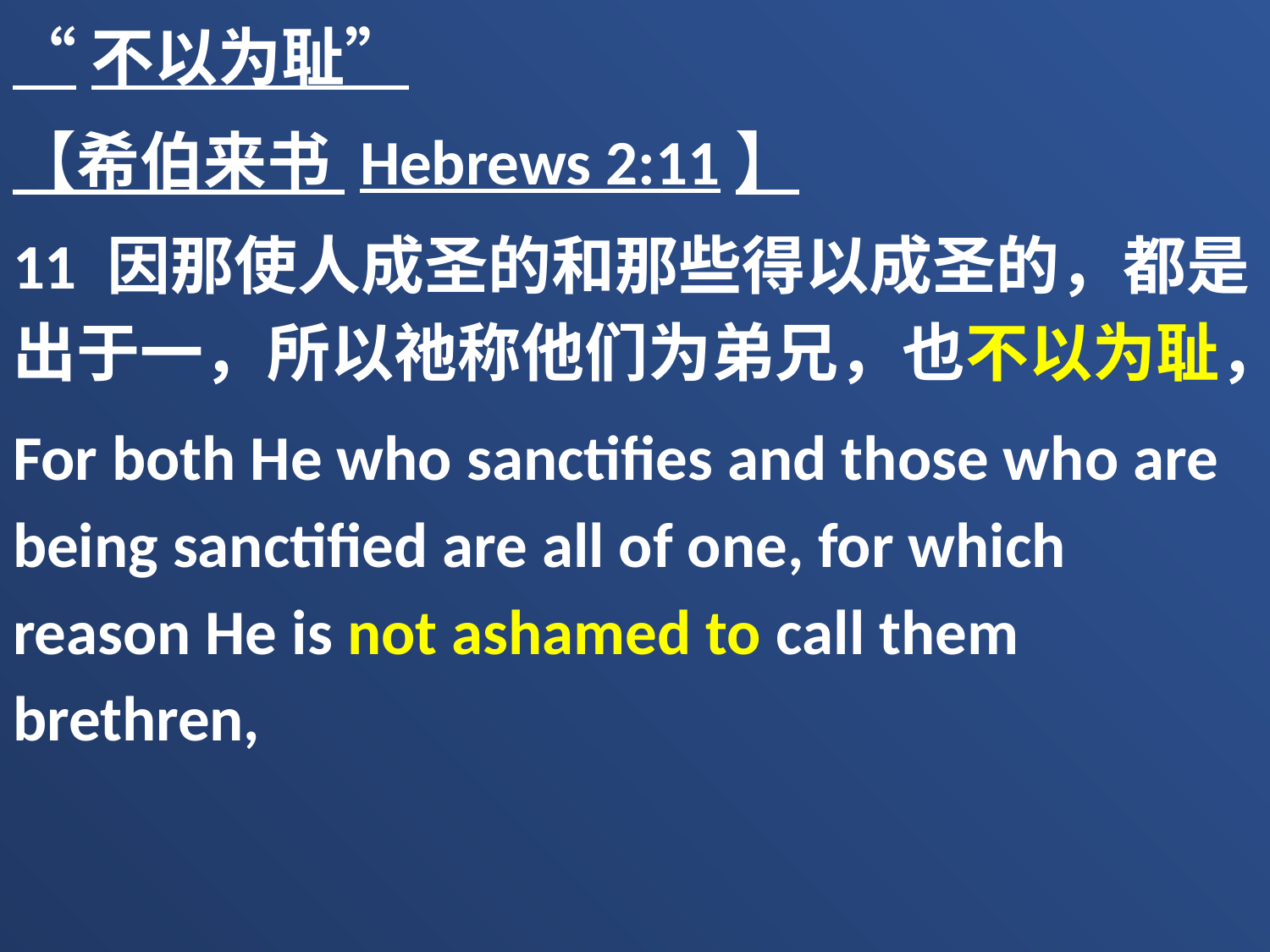

“不以为耻”
【希伯来书 Hebrews 2:11】
11 因那使人成圣的和那些得以成圣的，都是出于一，所以祂称他们为弟兄，也不以为耻，
For both He who sanctifies and those who are being sanctified are all of one, for which reason He is not ashamed to call them brethren,